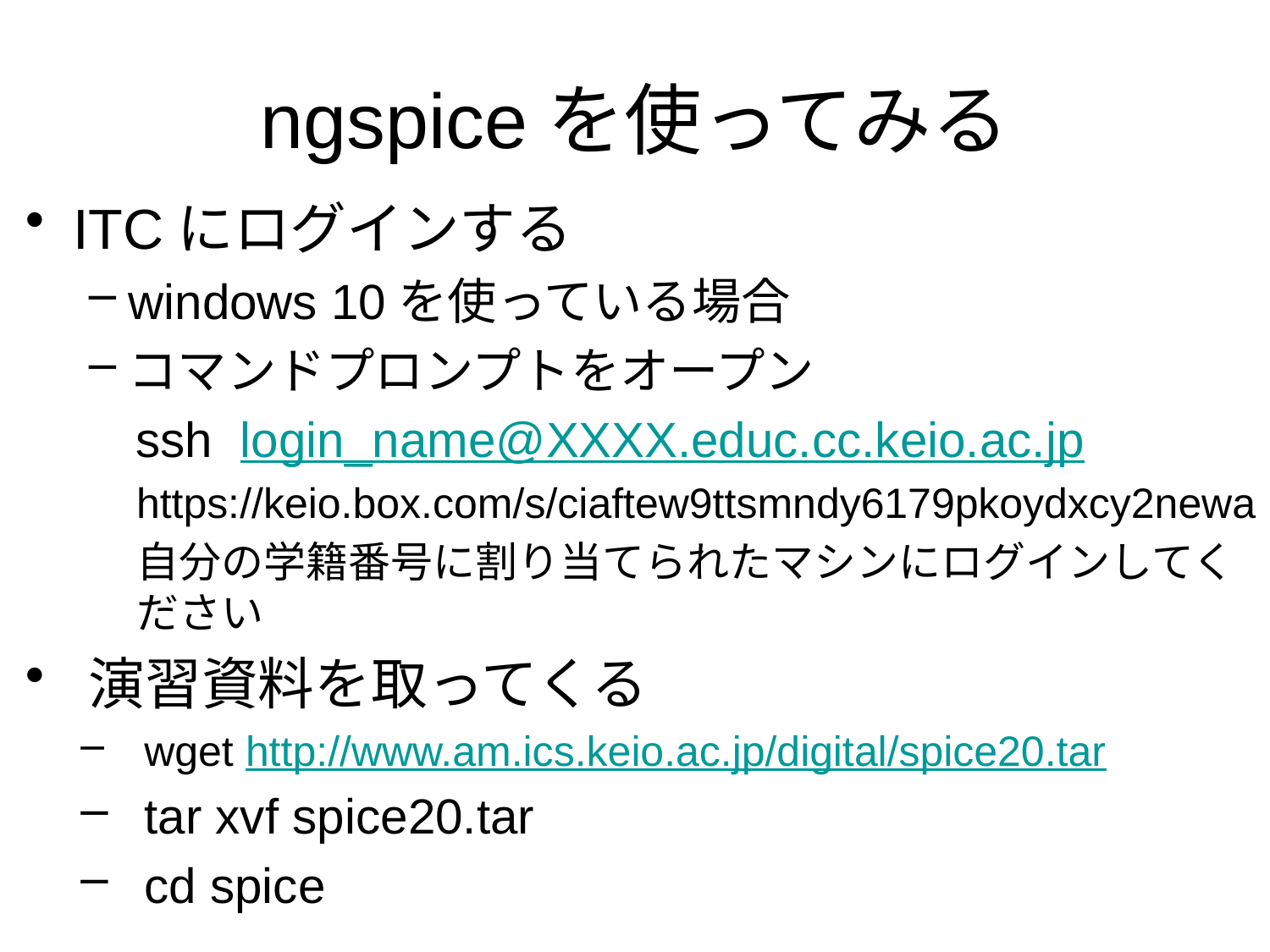

# ngspiceを使ってみる
ITCにログインする
windows 10を使っている場合
コマンドプロンプトをオープン
    ssh  login_name@XXXX.educ.cc.keio.ac.jp
https://keio.box.com/s/ciaftew9ttsmndy6179pkoydxcy2newa
自分の学籍番号に割り当てられたマシンにログインしてください
演習資料を取ってくる
wget http://www.am.ics.keio.ac.jp/digital/spice20.tar
tar xvf spice20.tar
cd spice